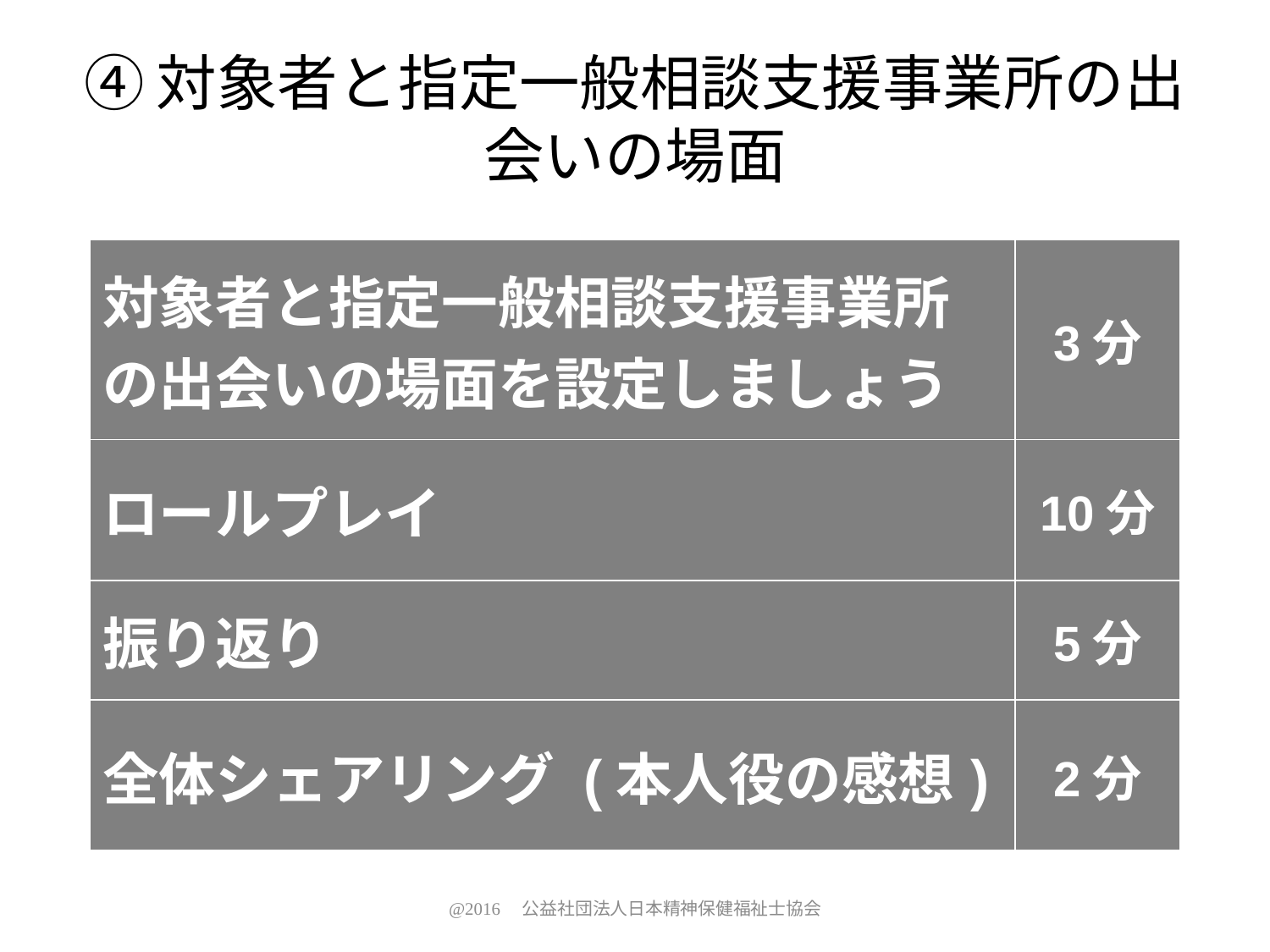

# ④対象者と指定一般相談支援事業所の出会いの場面

| 対象者と指定一般相談支援事業所の出会いの場面を設定しましょう | 3分 |
| --- | --- |
| ロールプレイ | 10分 |
| 振り返り | 5分 |
| 全体シェアリング (本人役の感想) | 2分 |
@2016　公益社団法人日本精神保健福祉士協会